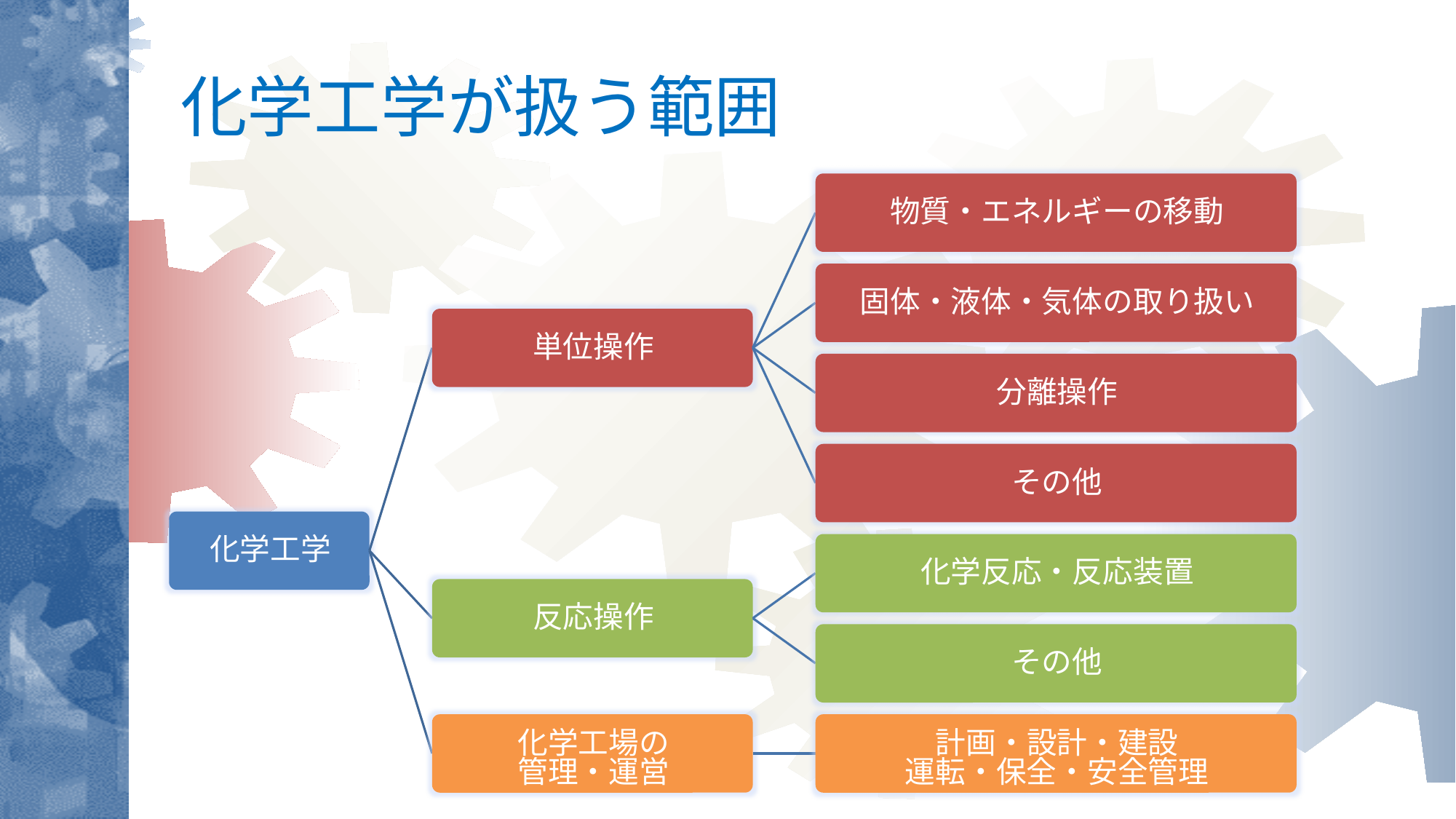

# 化学工学が扱う範囲
化学工学

単位操作

物質・エネルギーの移動

固体・液体・気体の取り扱い

分離操作

その他

反応操作

化学反応・反応装置

その他

化学工場の
管理・運営

計画・設計・建設
運転・保全・安全管理